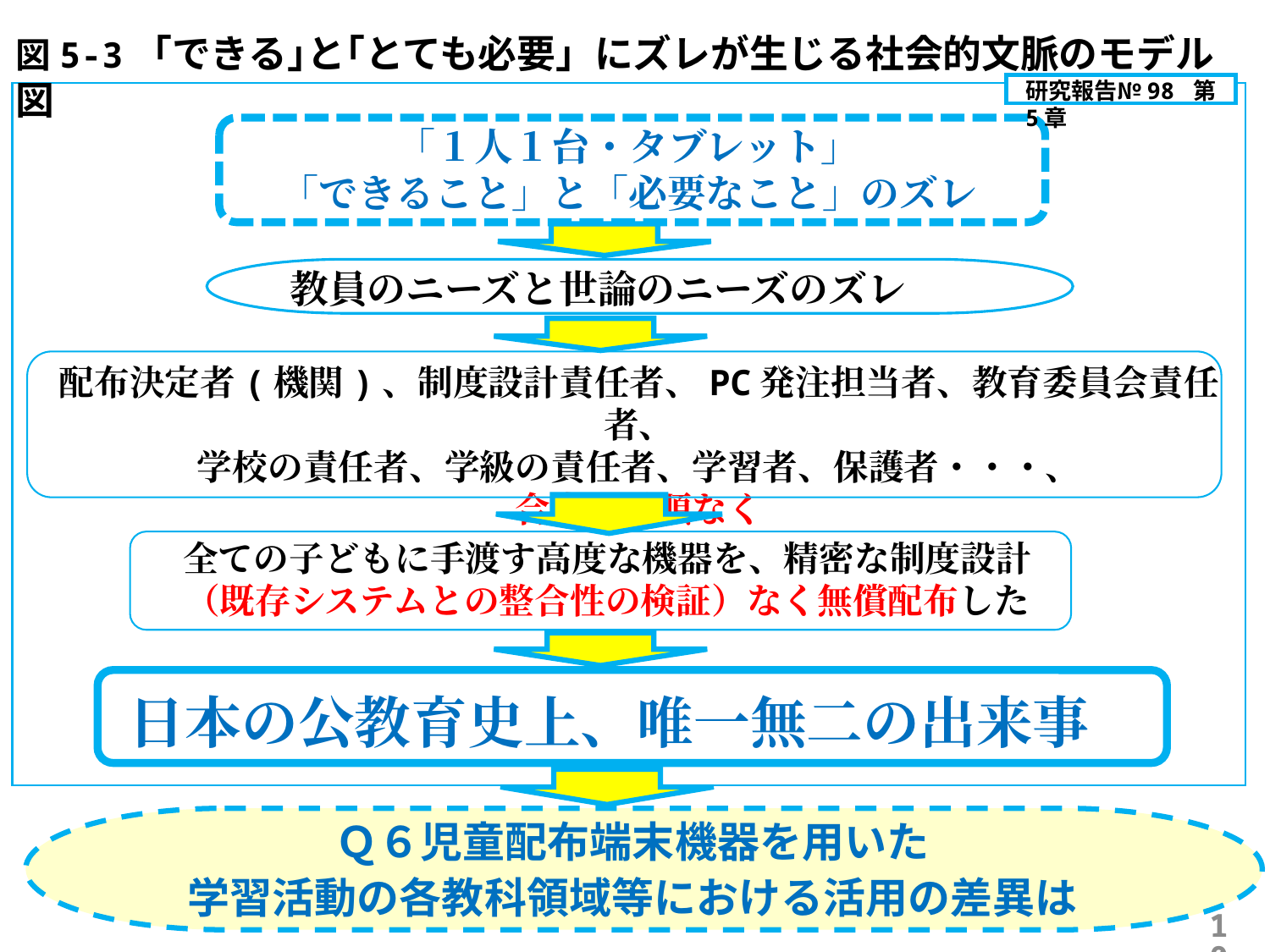

図5-3 ｢できる｣と｢とても必要」にズレが生じる社会的文脈のモデル図
研究報告№98 第5章

「１人１台・タブレット」
「できること」と「必要なこと」のズレ

教員のニーズと世論のニーズのズレ

配布決定者(機関)、制度設計責任者、PC発注担当者、教育委員会責任者、
学校の責任者、学級の責任者、学習者、保護者・・・、
合意の手順なく

全ての子どもに手渡す高度な機器を、精密な制度設計
（既存システムとの整合性の検証）なく無償配布した

日本の公教育史上、唯一無二の出来事

Ｑ６児童配布端末機器を用いた
学習活動の各教科領域等における活用の差異は

10